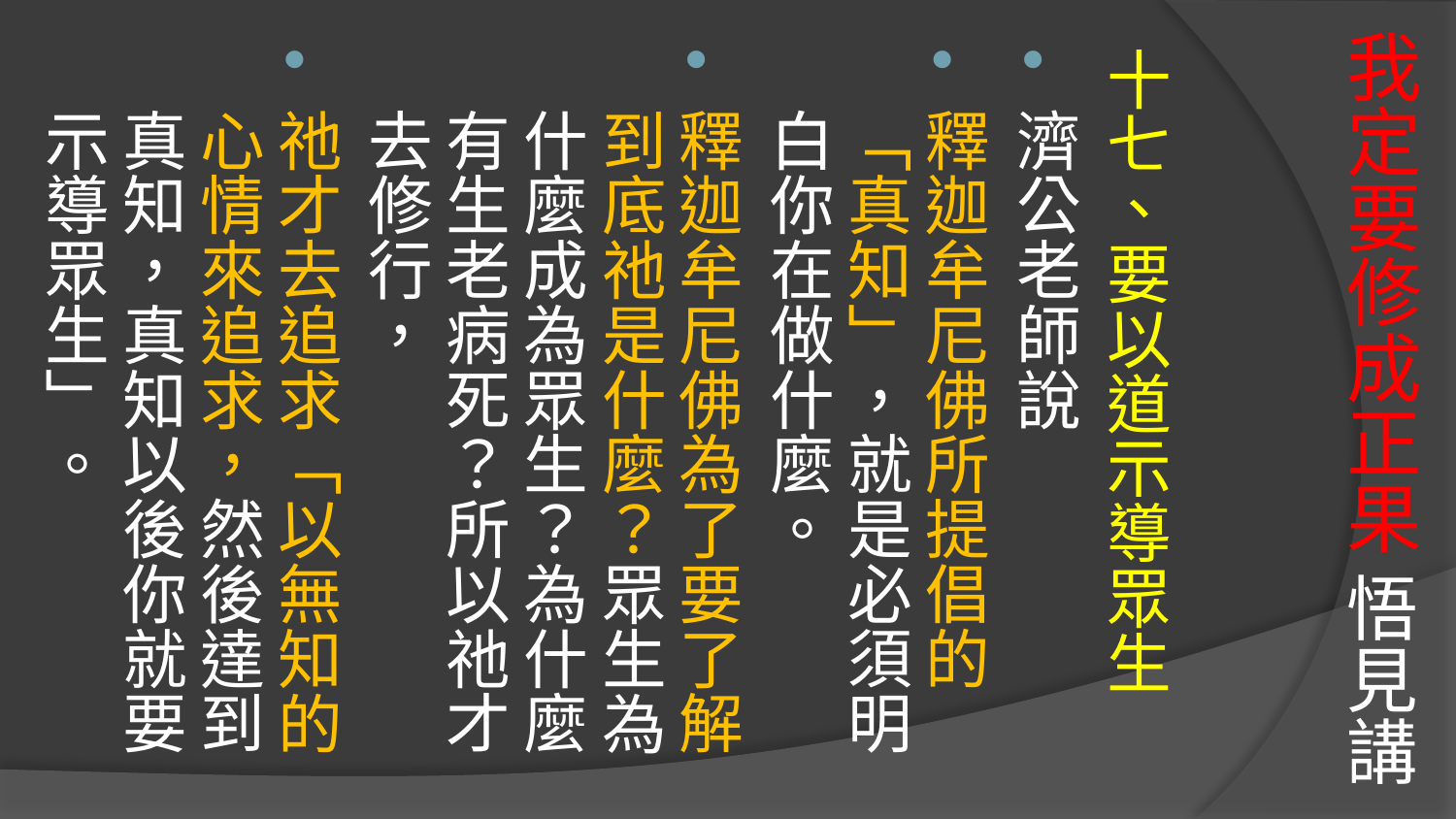

# 我定要修成正果 悟見講
十七、要以道示導眾生
濟公老師說
釋迦牟尼佛所提倡的「真知」，就是必須明白你在做什麼。
釋迦牟尼佛為了要了解到底祂是什麼？眾生為什麼成為眾生？為什麼有生老病死？所以祂才去修行，
祂才去追求「以無知的心情來追求，然後達到真知，真知以後你就要示導眾生」。